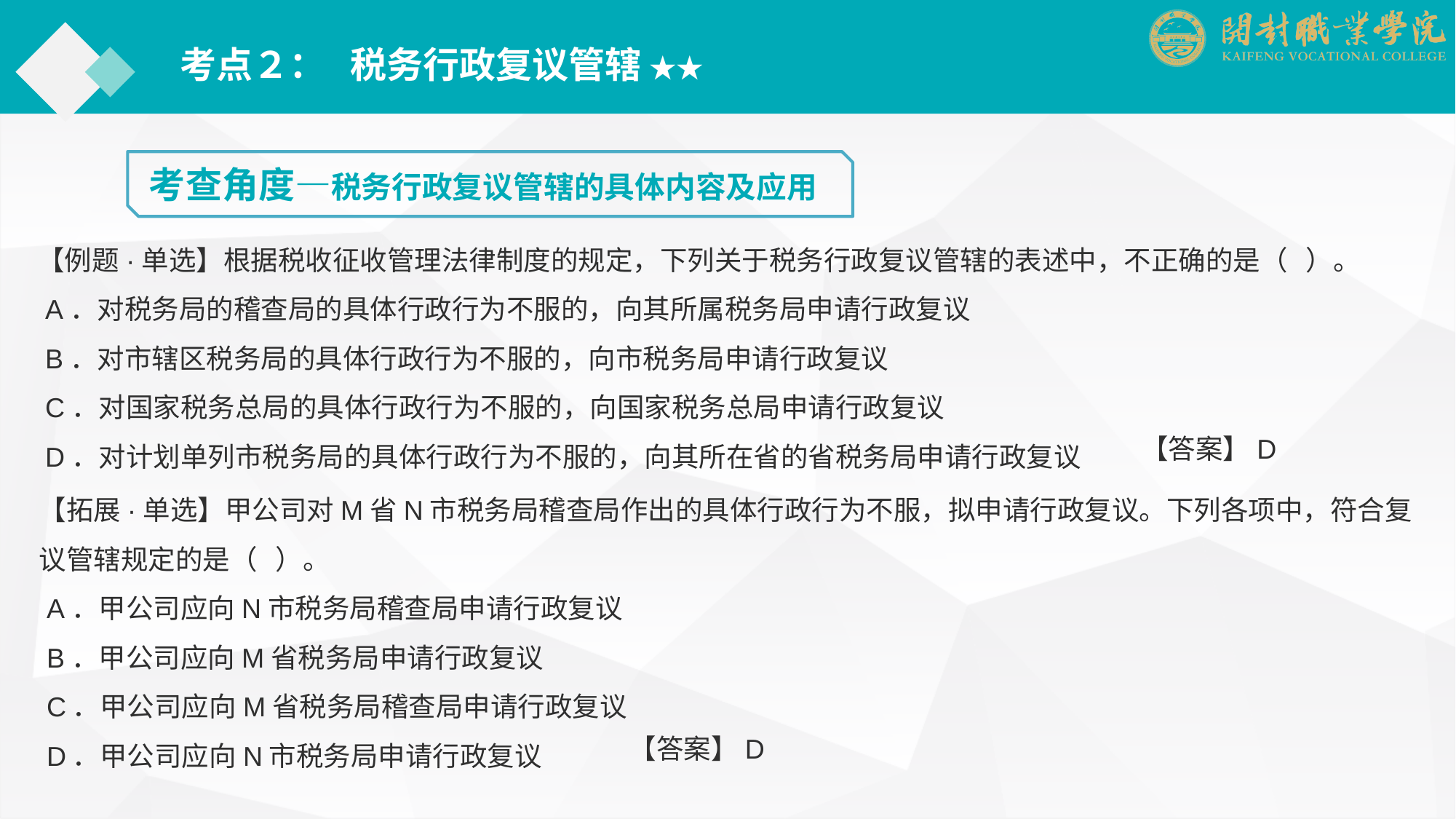

考点２：   税务行政复议管辖 ★★

考查角度—税务行政复议管辖的具体内容及应用
【例题·单选】根据税收征收管理法律制度的规定，下列关于税务行政复议管辖的表述中，不正确的是（   ）。
 A．对税务局的稽查局的具体行政行为不服的，向其所属税务局申请行政复议
 B．对市辖区税务局的具体行政行为不服的，向市税务局申请行政复议
 C．对国家税务总局的具体行政行为不服的，向国家税务总局申请行政复议
 D．对计划单列市税务局的具体行政行为不服的，向其所在省的省税务局申请行政复议
【答案】D
【拓展·单选】甲公司对M省N市税务局稽查局作出的具体行政行为不服，拟申请行政复议。下列各项中，符合复议管辖规定的是（   ）。
 A．甲公司应向N市税务局稽查局申请行政复议
 B．甲公司应向M省税务局申请行政复议
 C．甲公司应向M省税务局稽查局申请行政复议
 D．甲公司应向N市税务局申请行政复议
【答案】D